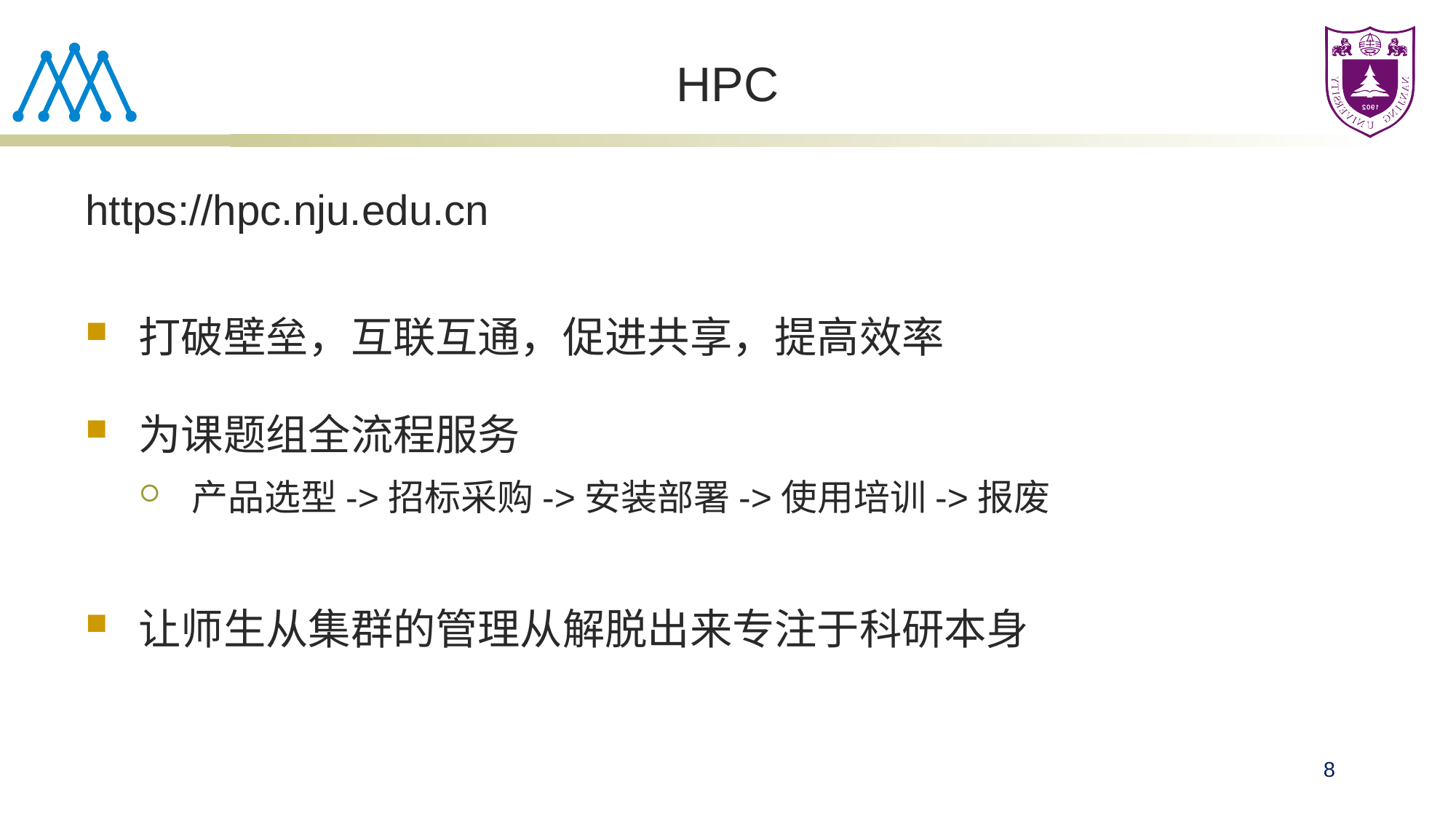

# HPC
https://hpc.nju.edu.cn

打破壁垒，互联互通，促进共享，提高效率
为课题组全流程服务
产品选型->招标采购->安装部署->使用培训->报废

让师生从集群的管理从解脱出来专注于科研本身

8